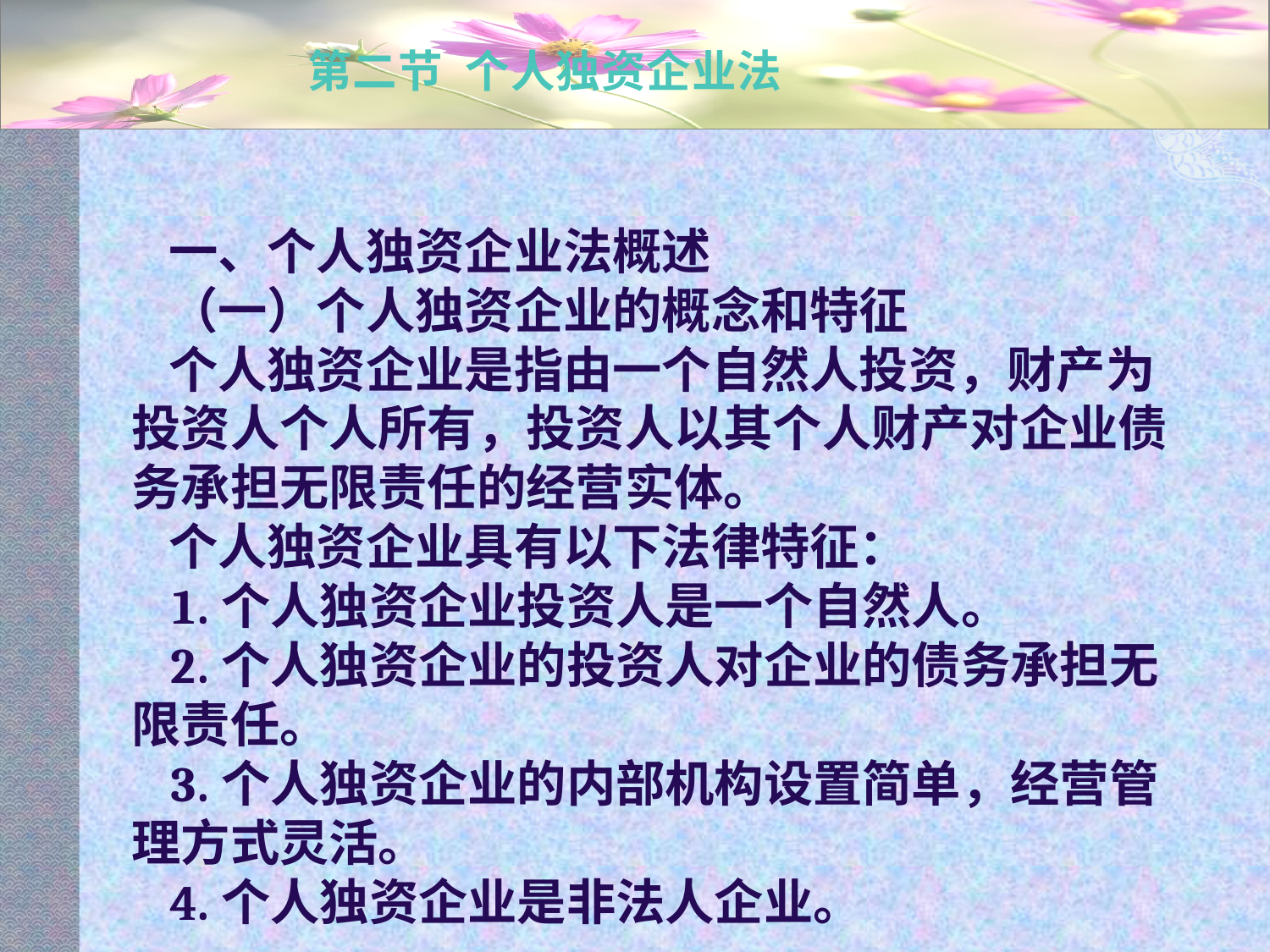

# 第二节  个人独资企业法
一、个人独资企业法概述
（一）个人独资企业的概念和特征
个人独资企业是指由一个自然人投资，财产为投资人个人所有，投资人以其个人财产对企业债务承担无限责任的经营实体。
个人独资企业具有以下法律特征：
1.个人独资企业投资人是一个自然人。
2.个人独资企业的投资人对企业的债务承担无限责任。
3.个人独资企业的内部机构设置简单，经营管理方式灵活。
4.个人独资企业是非法人企业。